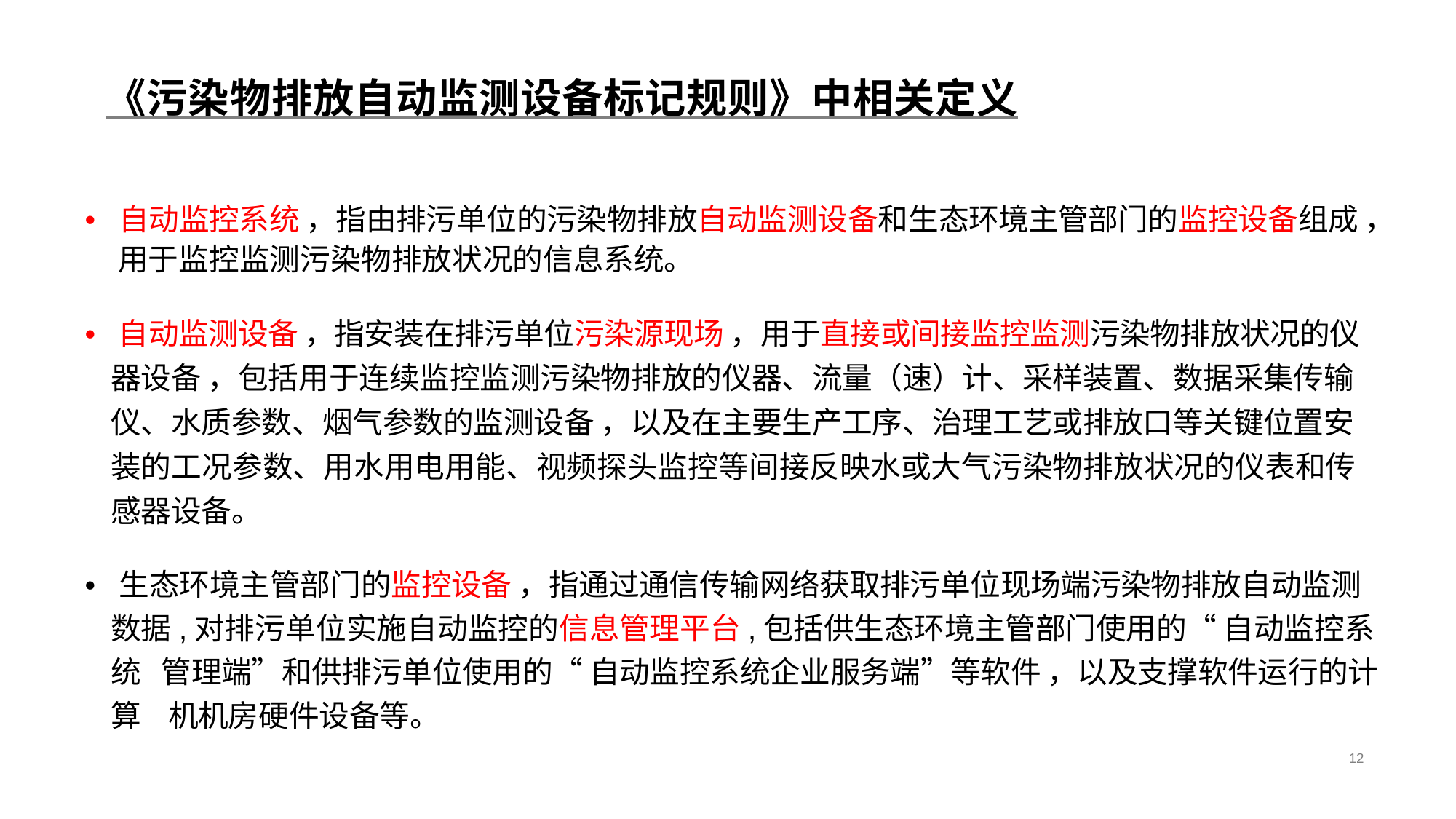

《污染物排放自动监测设备标记规则》中相关定义

•  自动监控系统 ，指由排污单位的污染物排放自动监测设备和生态环境主管部门的监控设备组成 ， 用于监控监测污染物排放状况的信息系统。

•  自动监测设备 ，指安装在排污单位污染源现场 ，用于直接或间接监控监测污染物排放状况的仪    器设备 ，包括用于连续监控监测污染物排放的仪器、流量（速）计、采样装置、数据采集传输    仪、水质参数、烟气参数的监测设备 ，以及在主要生产工序、治理工艺或排放口等关键位置安    装的工况参数、用水用电用能、视频探头监控等间接反映水或大气污染物排放状况的仪表和传    感器设备。

•  生态环境主管部门的监控设备 ，指通过通信传输网络获取排污单位现场端污染物排放自动监测    数据,对排污单位实施自动监控的信息管理平台,包括供生态环境主管部门使用的“ 自动监控系统   管理端”和供排污单位使用的“ 自动监控系统企业服务端”等软件 ，以及支撑软件运行的计算    机机房硬件设备等。

12